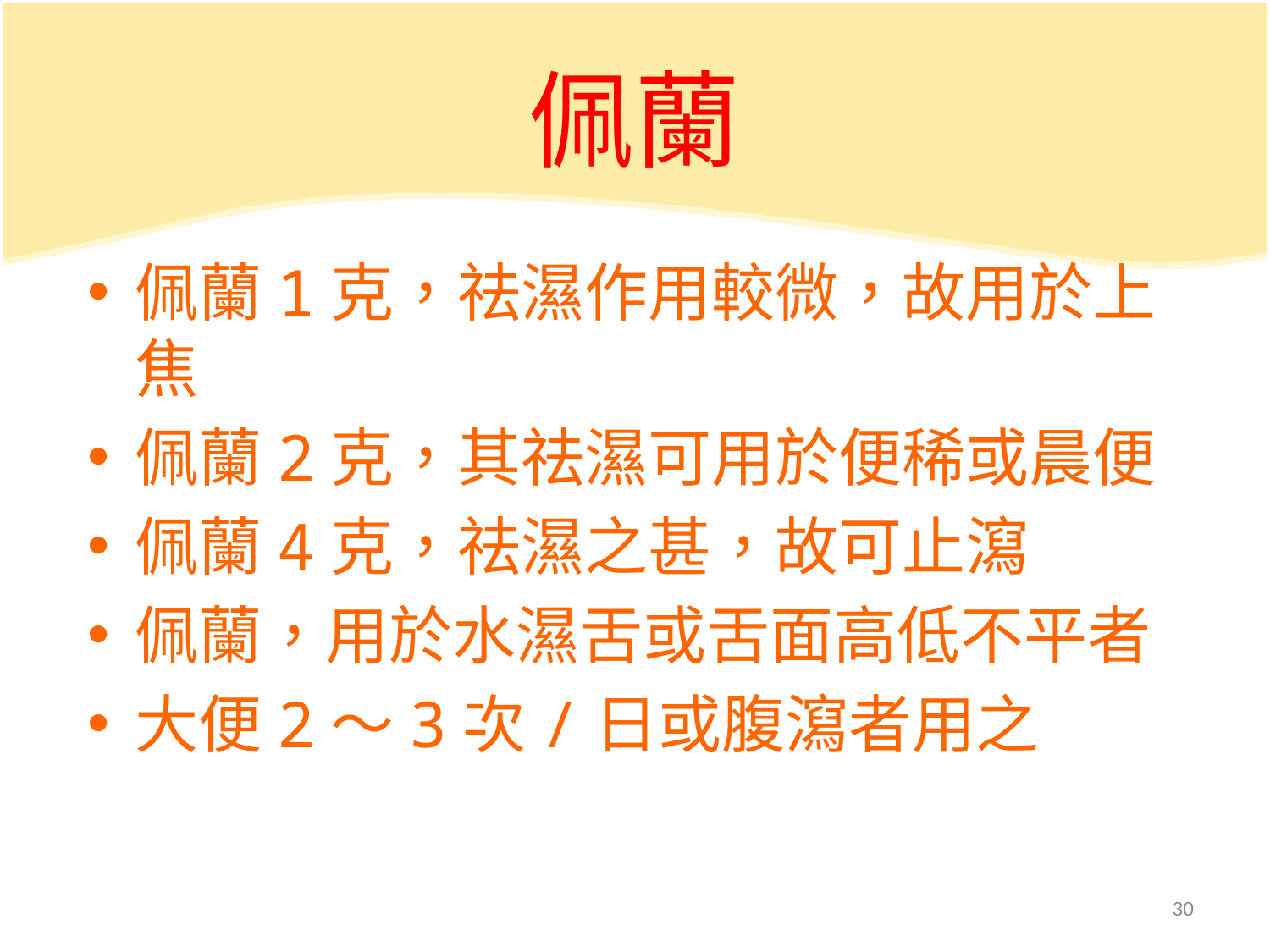

# 佩蘭
佩蘭1克，祛濕作用較微，故用於上焦
佩蘭2克，其祛濕可用於便稀或晨便
佩蘭4克，祛濕之甚，故可止瀉
佩蘭，用於水濕舌或舌面高低不平者
大便2～3次/日或腹瀉者用之
30